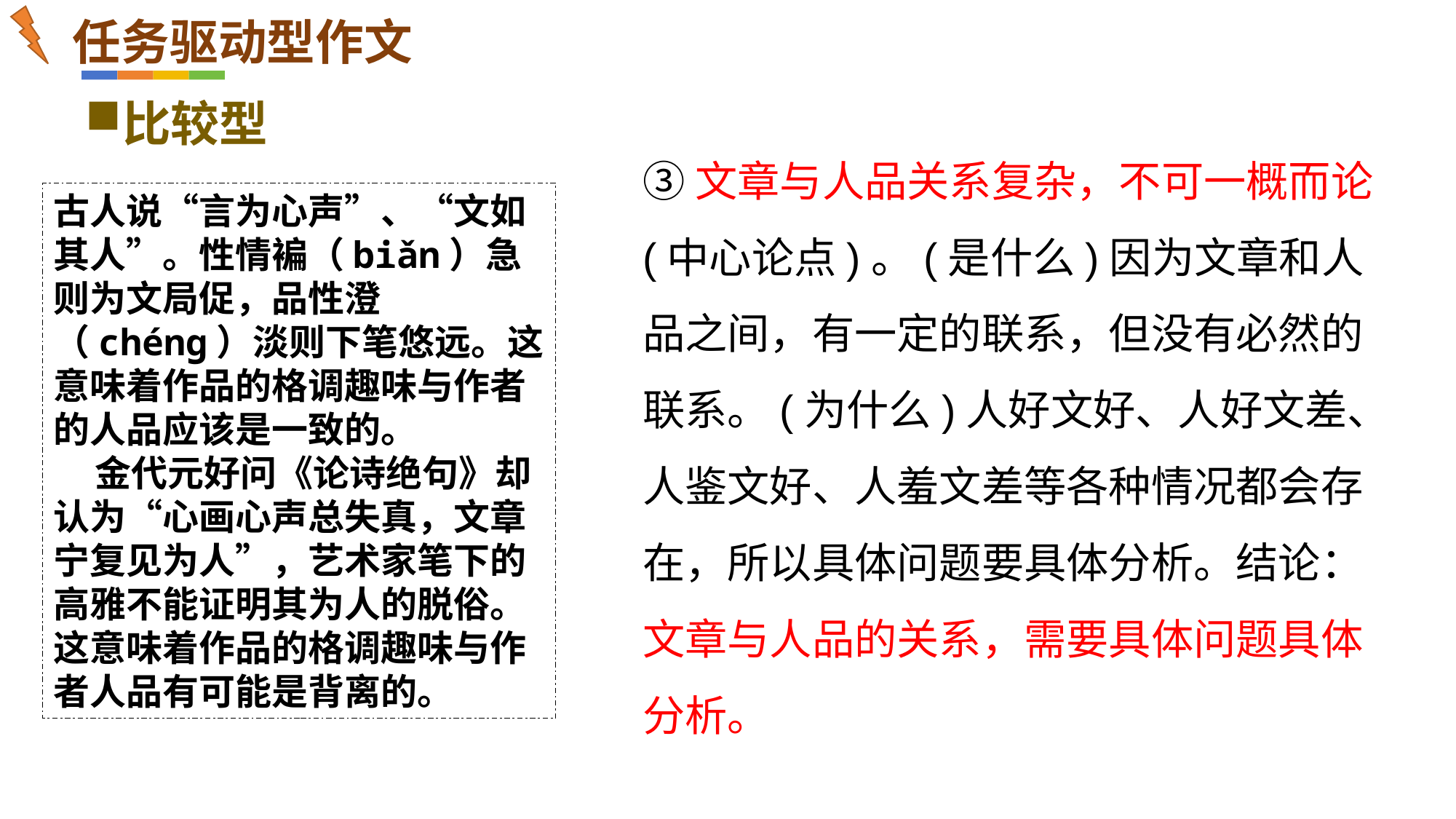

任务驱动型作文

比较型
③文章与人品关系复杂，不可一概而论(中心论点)。(是什么)因为文章和人品之间，有一定的联系，但没有必然的联系。(为什么)人好文好、人好文差、人鉴文好、人羞文差等各种情况都会存在，所以具体问题要具体分析。结论：文章与人品的关系，需要具体问题具体分析。
古人说“言为心声”、“文如其人”。性情褊（biǎn）急则为文局促，品性澄（chénɡ）淡则下笔悠远。这意味着作品的格调趣味与作者的人品应该是一致的。
    金代元好问《论诗绝句》却认为“心画心声总失真，文章宁复见为人”，艺术家笔下的高雅不能证明其为人的脱俗。这意味着作品的格调趣味与作者人品有可能是背离的。